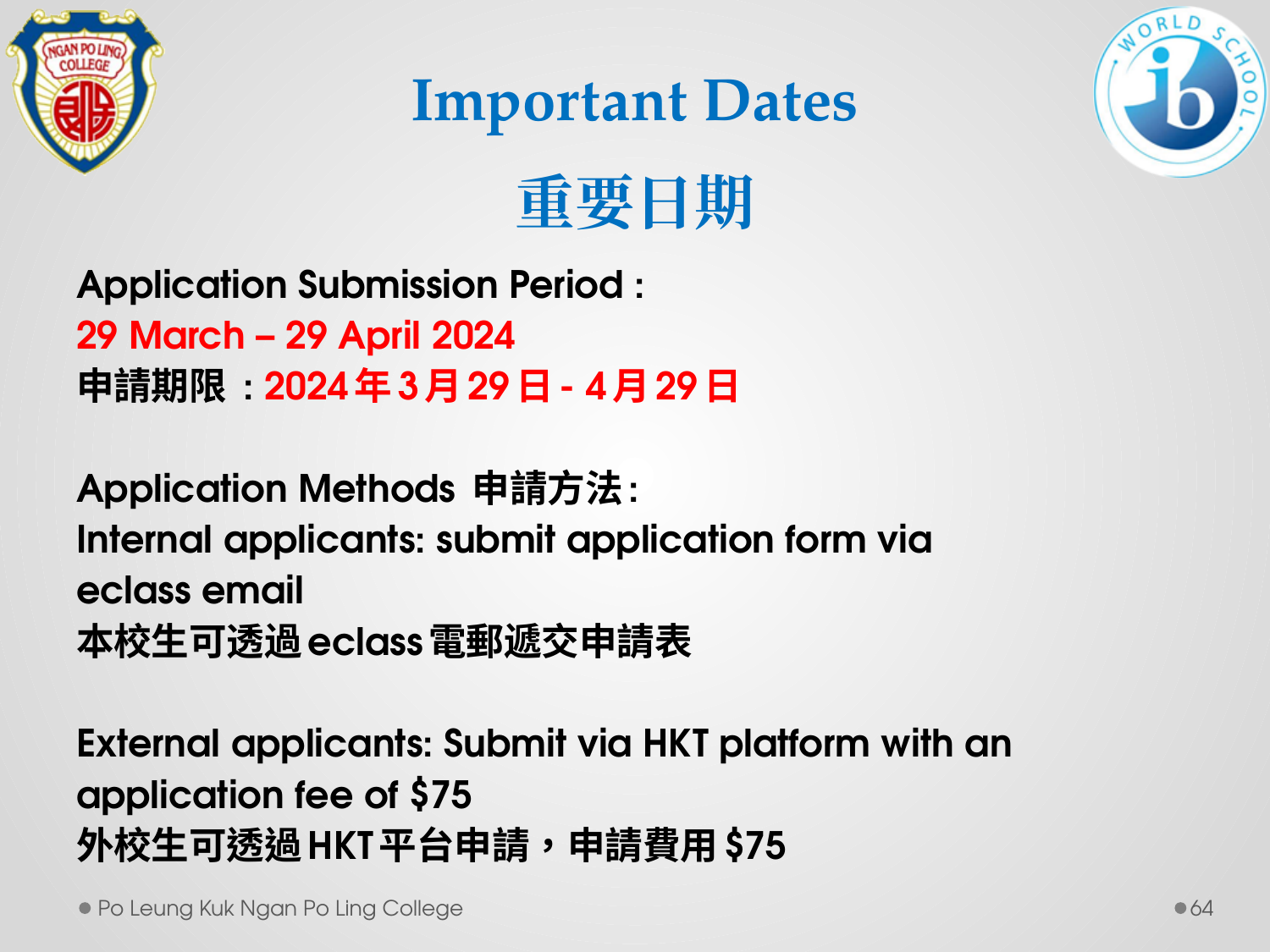

# Important Dates 重要日期
Application Submission Period :
29 March – 29 April 2024
申請期限 : 2024年3月29日- 4月29日

Application Methods 申請方法:
Internal applicants: submit application form via
eclass email
本校生可透過eclass電郵遞交申請表

External applicants: Submit via HKT platform with an
application fee of $75
外校生可透過HKT平台申請，申請費用$75

Po Leung Kuk Ngan Po Ling College
64